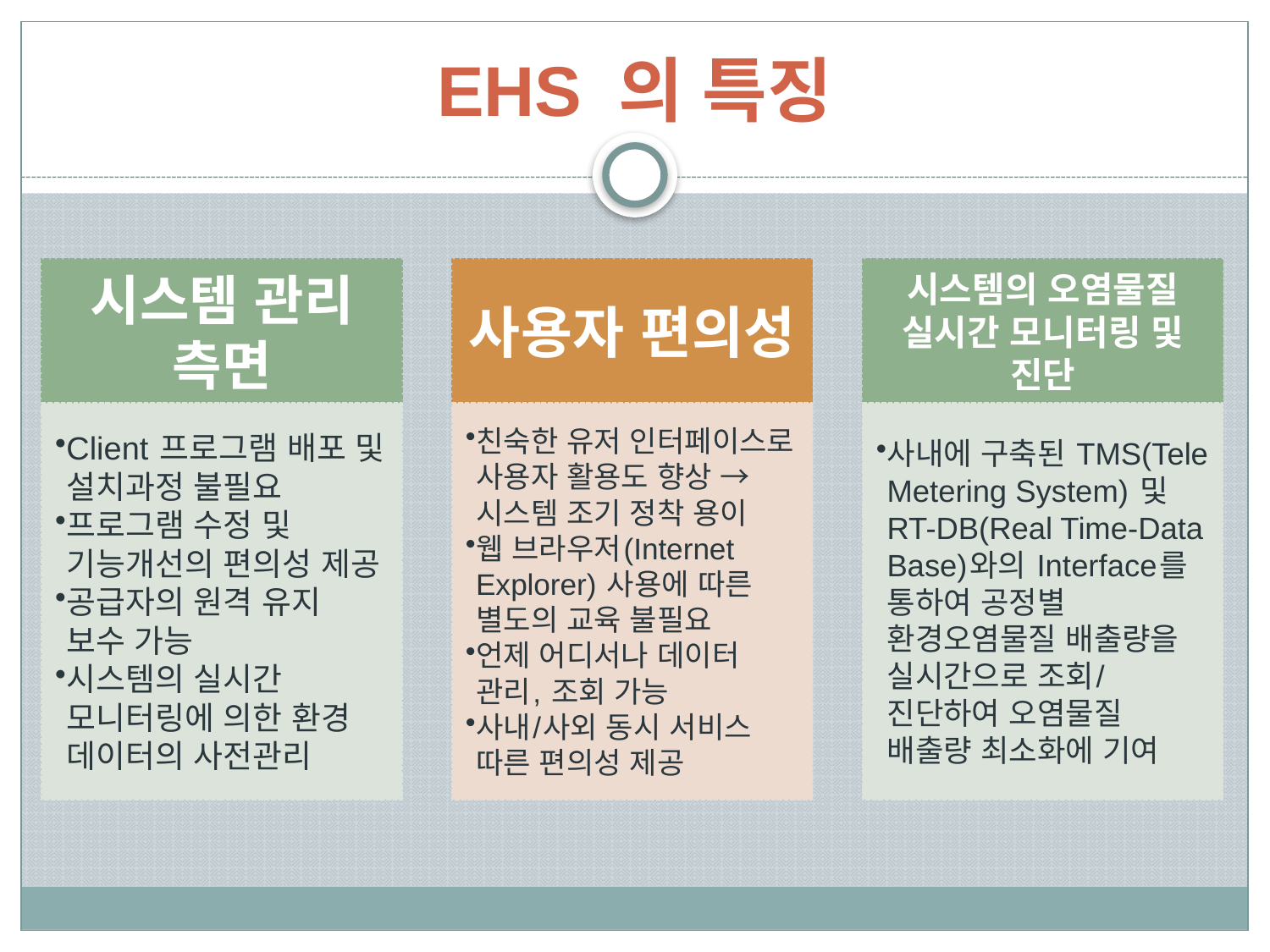

# EHS 의 특징
시스템 관리 측면
Client 프로그램 배포 및 설치과정 불필요
사용자 편의성
친숙한 유저 인터페이스로 사용자 활용도 향상 → 시스템 조기 정착 용이
시스템의 오염물질 실시간 모니터링 및 진단
사내에 구축된 TMS(Tele Metering System) 및 RT-DB(Real Time-Data Base)와의 Interface를 통하여 공정별 환경오염물질 배출량을 실시간으로 조회/진단하여 오염물질 배출량 최소화에 기여
프로그램 수정 및 기능개선의 편의성 제공
공급자의 원격 유지 보수 가능
시스템의 실시간 모니터링에 의한 환경 데이터의 사전관리
웹 브라우저(Internet Explorer) 사용에 따른 별도의 교육 불필요
언제 어디서나 데이터 관리, 조회 가능
사내/사외 동시 서비스 따른 편의성 제공